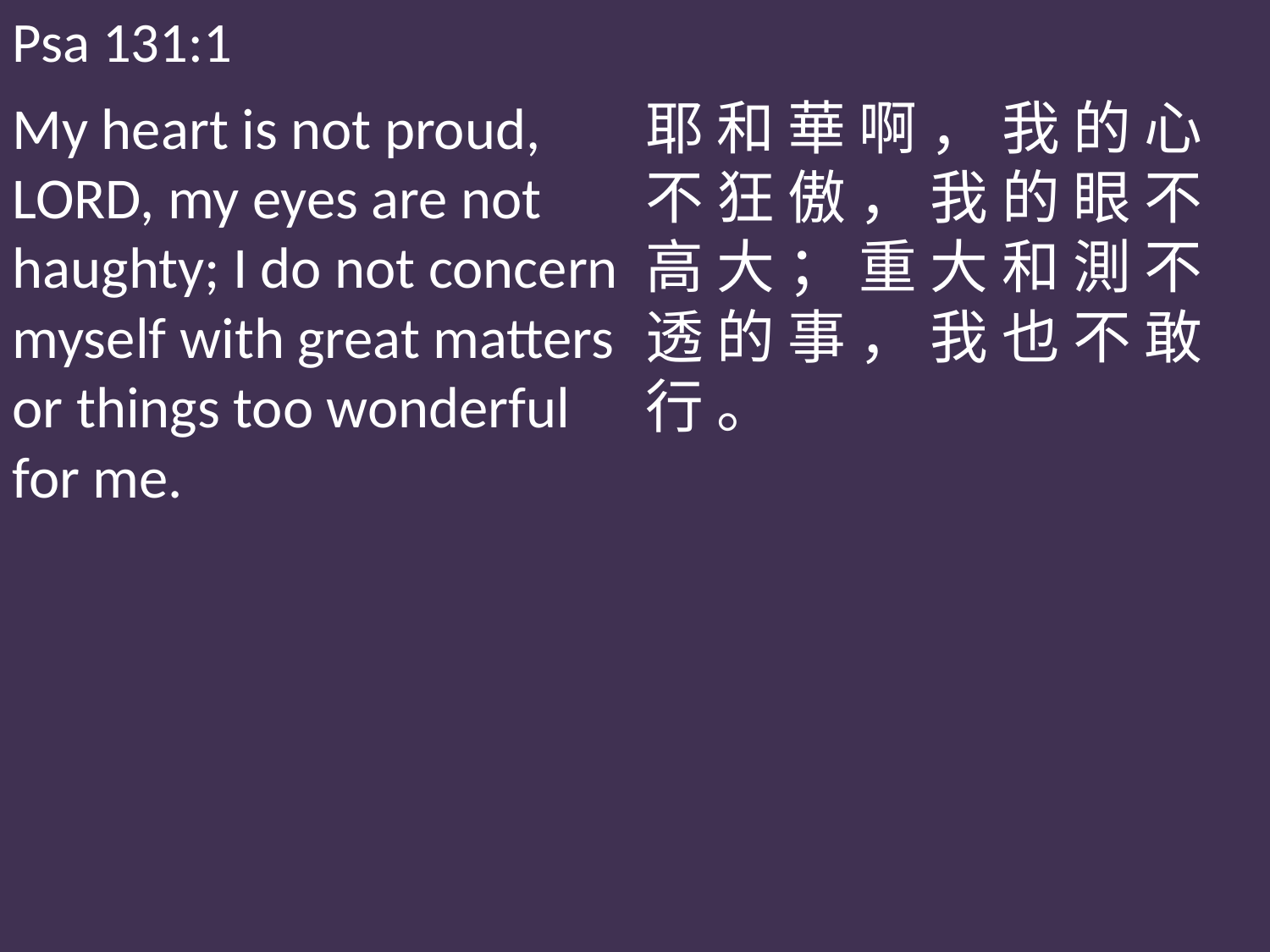

Psa 131:1
My heart is not proud, LORD, my eyes are not haughty; I do not concern myself with great matters or things too wonderful for me.
耶 和 華 啊 ， 我 的 心 不 狂 傲 ， 我 的 眼 不 高 大 ； 重 大 和 測 不 透 的 事 ， 我 也 不 敢 行 。